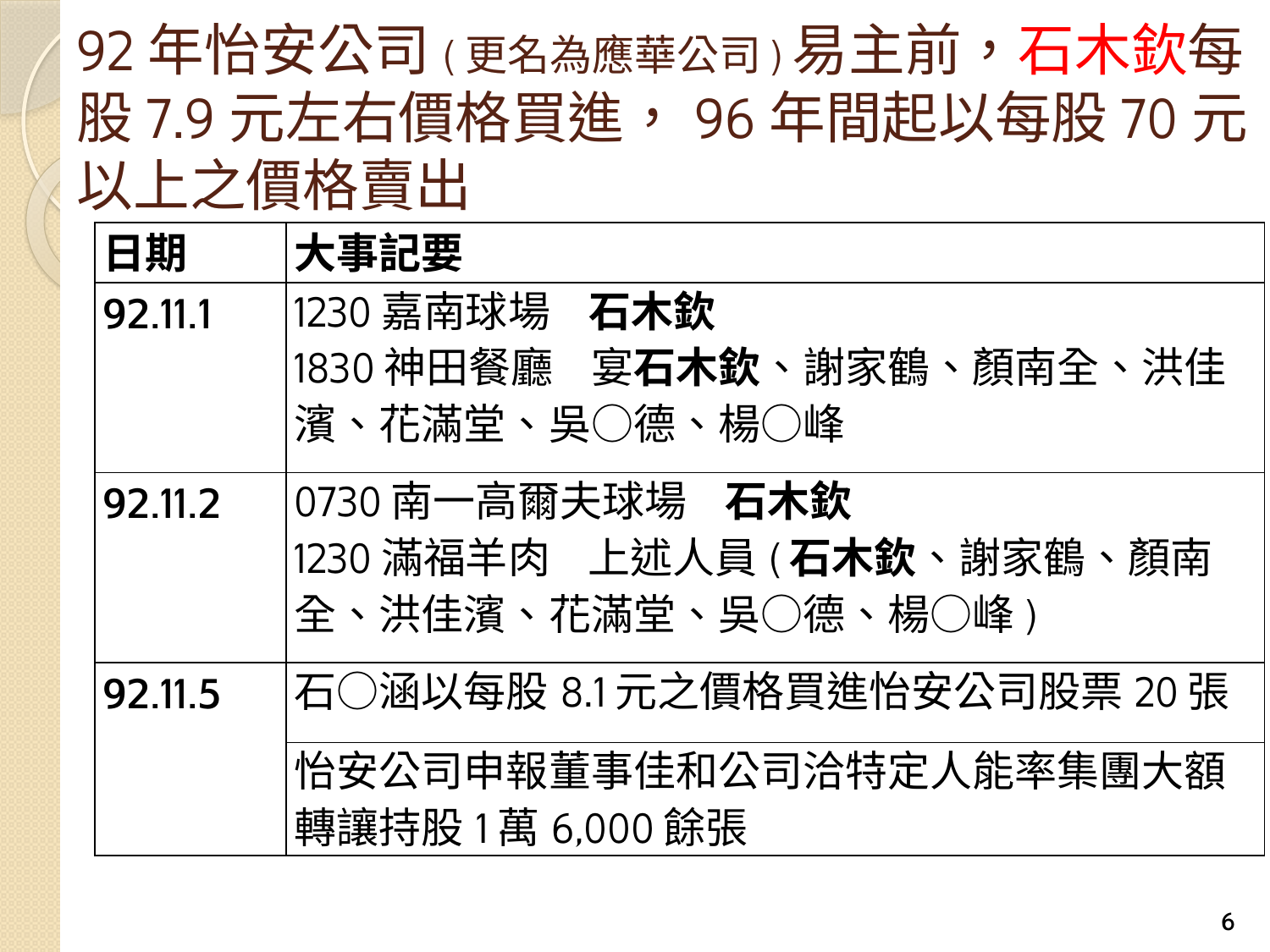

# 92年怡安公司(更名為應華公司)易主前，石木欽每股7.9元左右價格買進，96年間起以每股70元以上之價格賣出
| 日期 | 大事記要 |
| --- | --- |
| 92.11.1 | 1230嘉南球場 石木欽 1830神田餐廳 宴石木欽、謝家鶴、顏南全、洪佳濱、花滿堂、吳○德、楊○峰 |
| 92.11.2 | 0730南一高爾夫球場 石木欽 1230滿福羊肉 上述人員(石木欽、謝家鶴、顏南全、洪佳濱、花滿堂、吳○德、楊○峰) |
| 92.11.5 | 石○涵以每股8.1元之價格買進怡安公司股票20張 |
|  | 怡安公司申報董事佳和公司洽特定人能率集團大額轉讓持股1萬6,000餘張 |
6